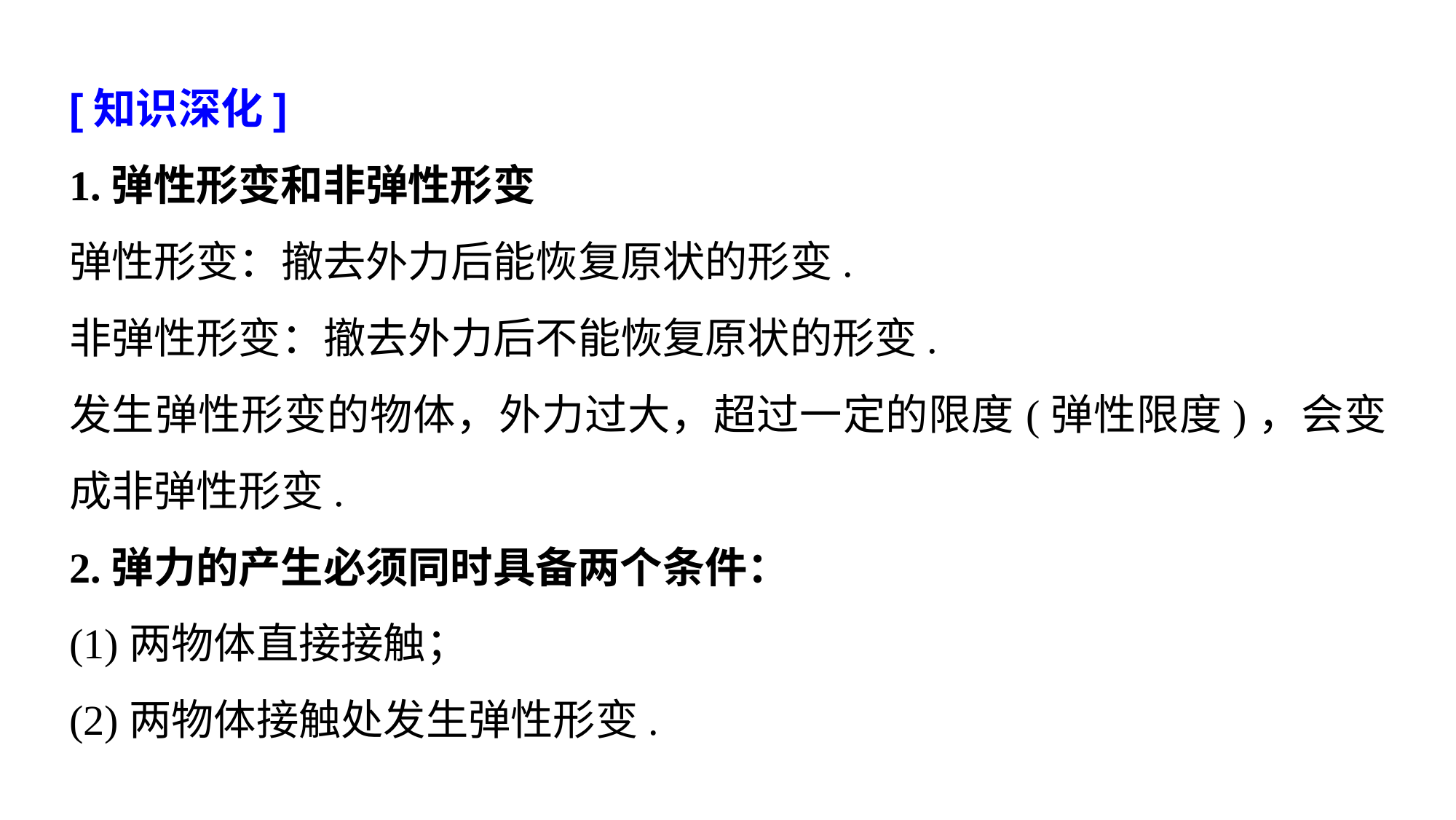

[知识深化]
1.弹性形变和非弹性形变
弹性形变：撤去外力后能恢复原状的形变.
非弹性形变：撤去外力后不能恢复原状的形变.
发生弹性形变的物体，外力过大，超过一定的限度(弹性限度)，会变成非弹性形变.
2.弹力的产生必须同时具备两个条件：
(1)两物体直接接触；
(2)两物体接触处发生弹性形变.